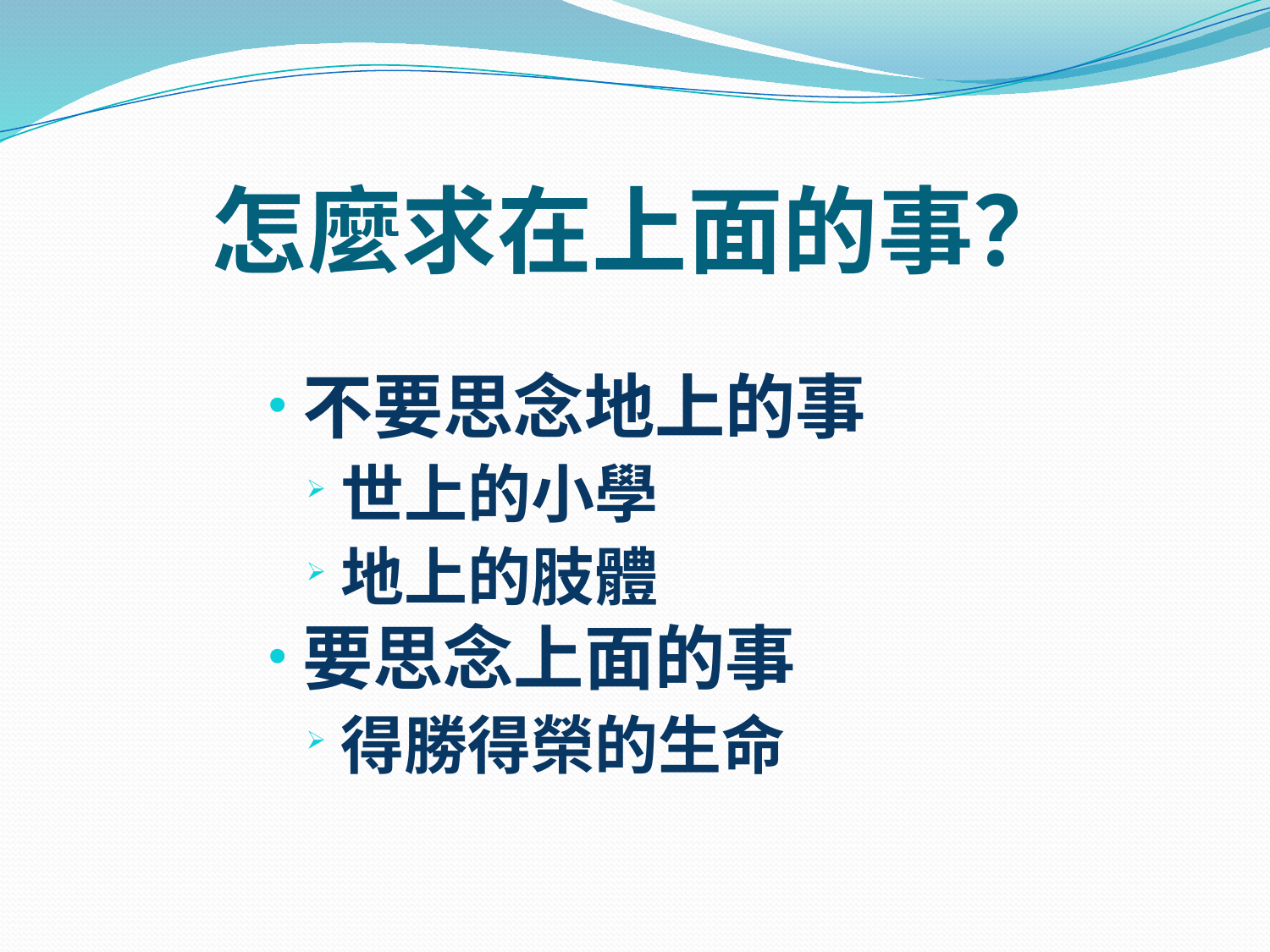

# 怎麼求在上面的事？
不要思念地上的事
世上的小學
地上的肢體
要思念上面的事
得勝得榮的生命